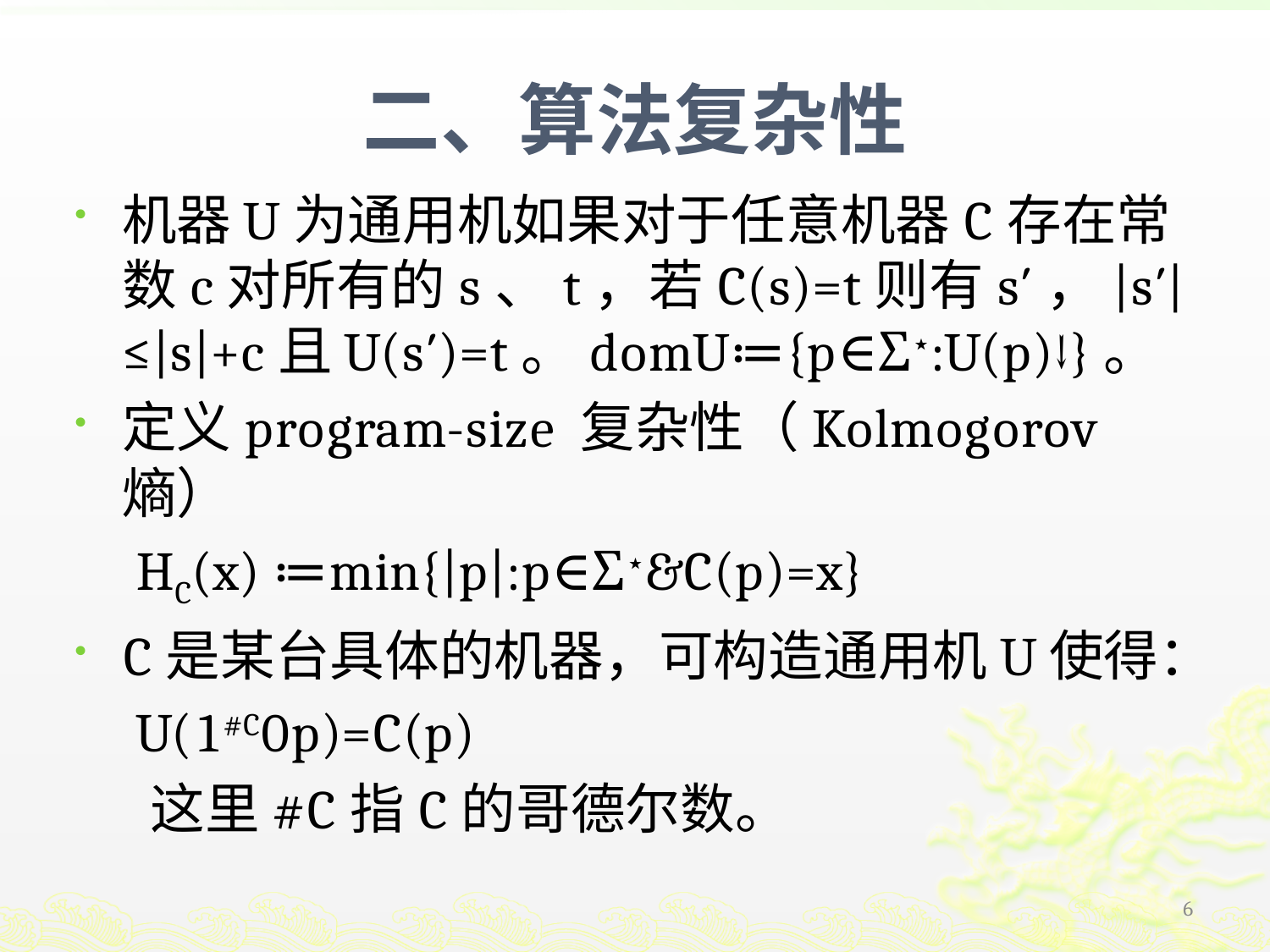

# 二、算法复杂性
机器U为通用机如果对于任意机器C存在常数c对所有的s、t，若C(s)=t则有s′，|s′|≤|s|+c且U(s′)=t。domU≔{p∈Σ⋆:U(p)↓}。
定义program-size 复杂性（Kolmogorov熵）
     HC(x) ≔min{|p|:p∈Σ⋆&C(p)=x}
C是某台具体的机器，可构造通用机U使得：
     U(1#C0p)=C(p)
     这里#C指C的哥德尔数。
6